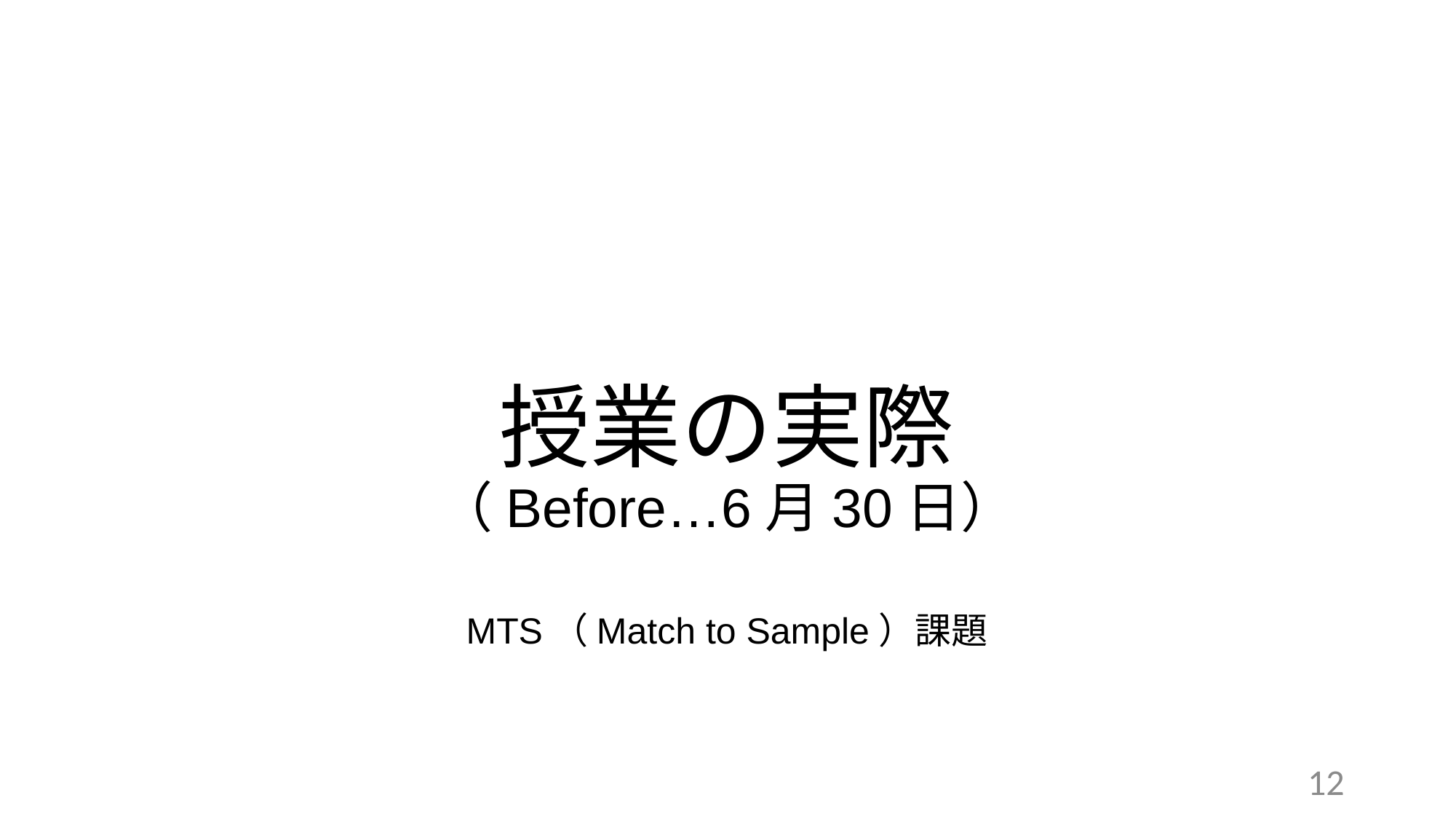

# 授業の実際 （Before…6月30日）

MTS（Match to Sample）課題
12